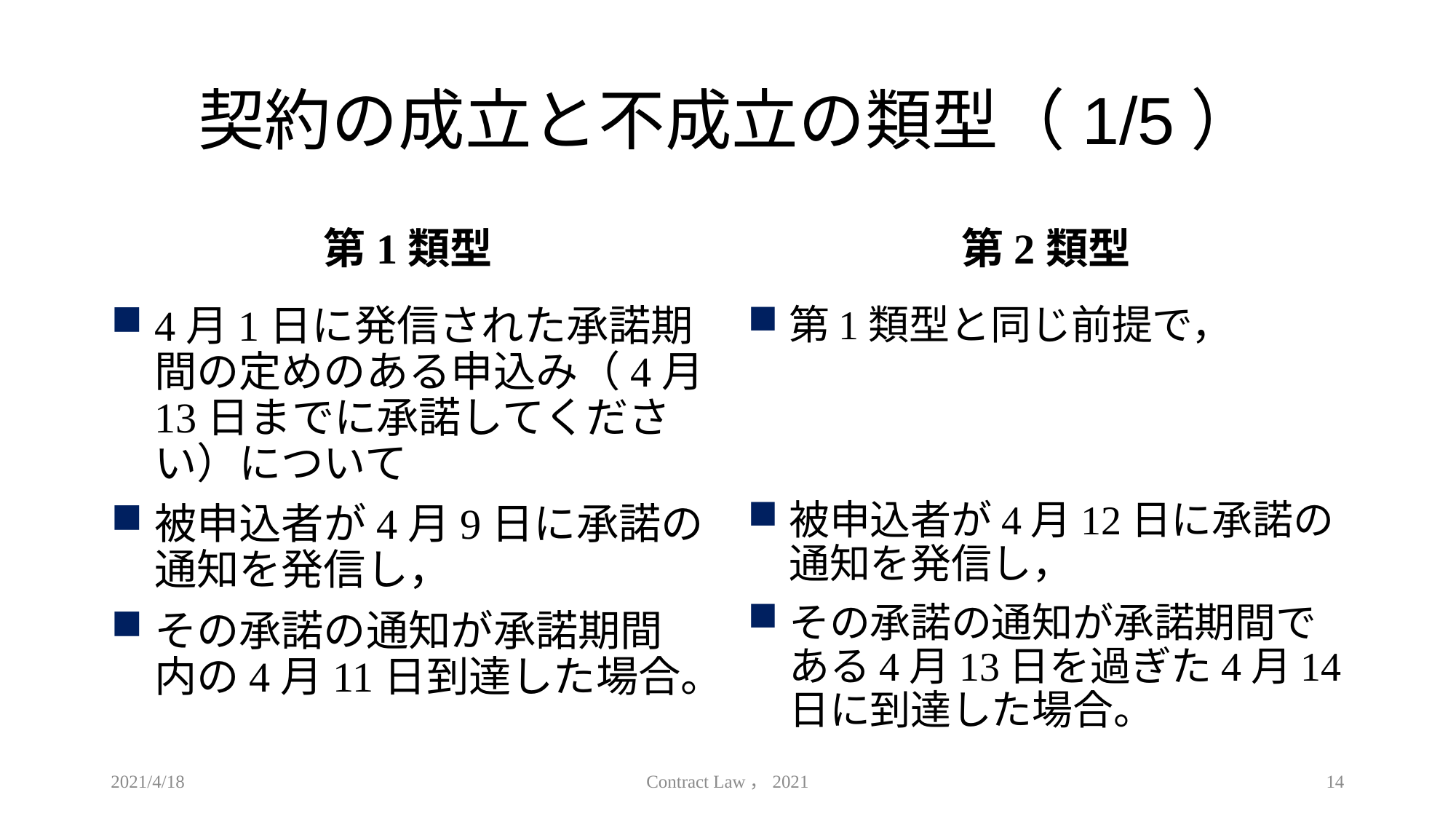

# 契約の成立と不成立の類型（1/5）
第1類型
第2類型
4月1日に発信された承諾期間の定めのある申込み（4月13日までに承諾してください）について
被申込者が4月9日に承諾の通知を発信し，
その承諾の通知が承諾期間内の4月11日到達した場合。
第1類型と同じ前提で，
被申込者が4月12日に承諾の通知を発信し，
その承諾の通知が承諾期間である4月13日を過ぎた4月14日に到達した場合。
2021/4/18
Contract Law，2021
14